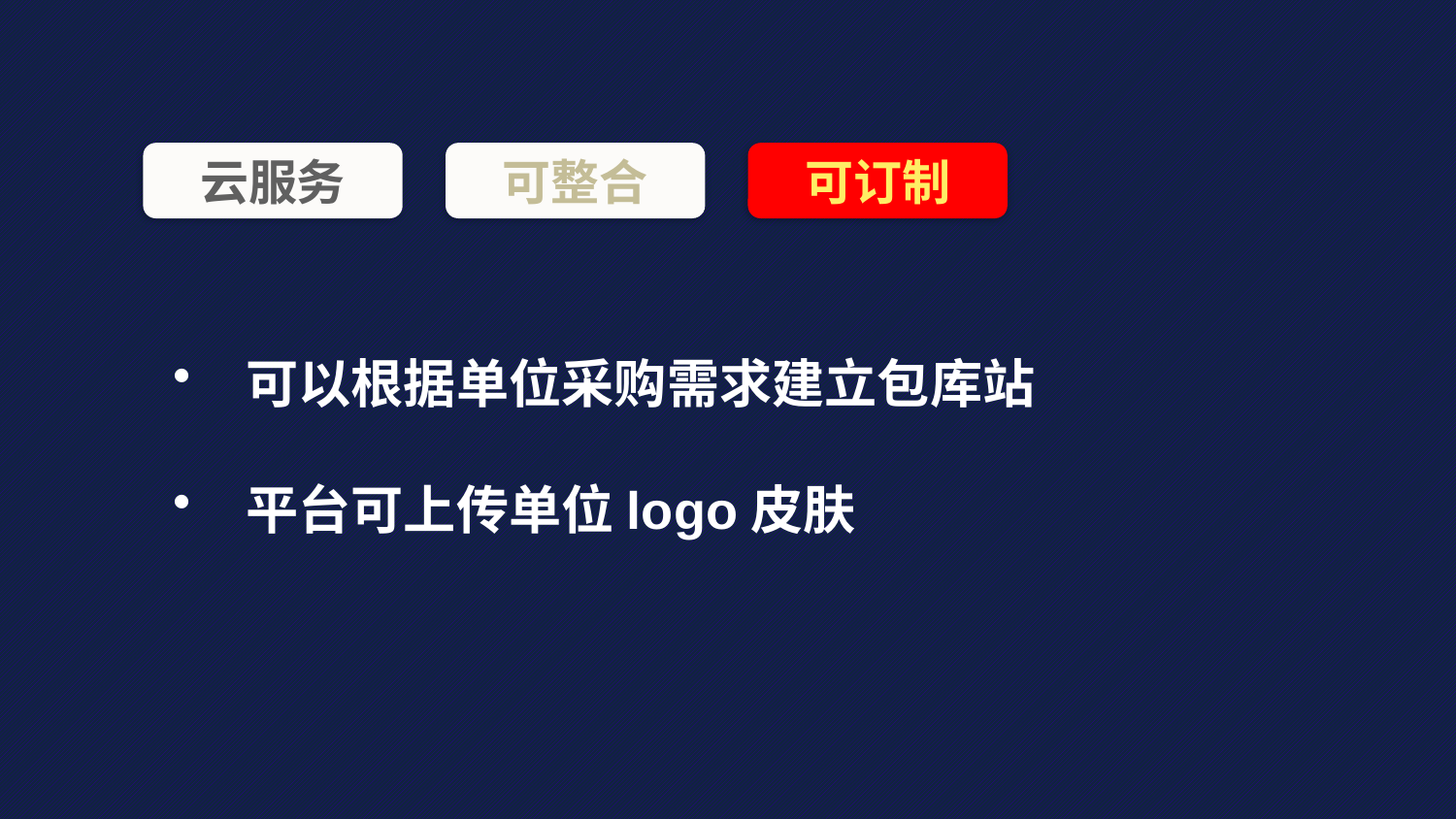

云服务
可整合
可订制
可以根据单位采购需求建立包库站
平台可上传单位logo皮肤